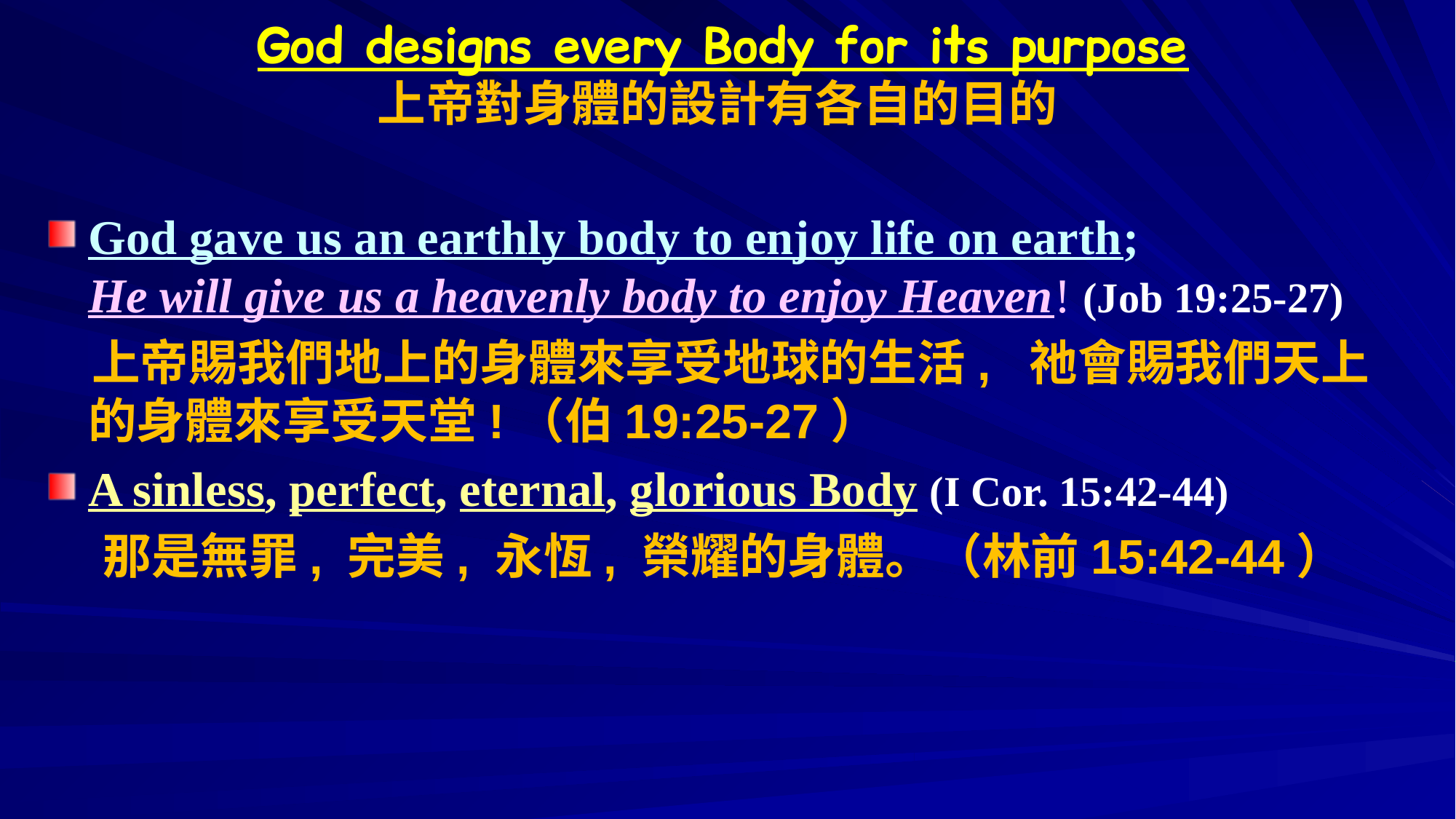

# God designs every Body for its purpose 上帝對身體的設計有各自的目的
God gave us an earthly body to enjoy life on earth; 			He will give us a heavenly body to enjoy Heaven! (Job 19:25-27)
   上帝賜我們地上的身體來享受地球的生活,  祂會賜我們天上的身體來享受天堂!（伯19:25-27）
A sinless, perfect, eternal, glorious Body (I Cor. 15:42-44)
    那是無罪, 完美, 永恆, 榮耀的身體。（林前15:42-44）